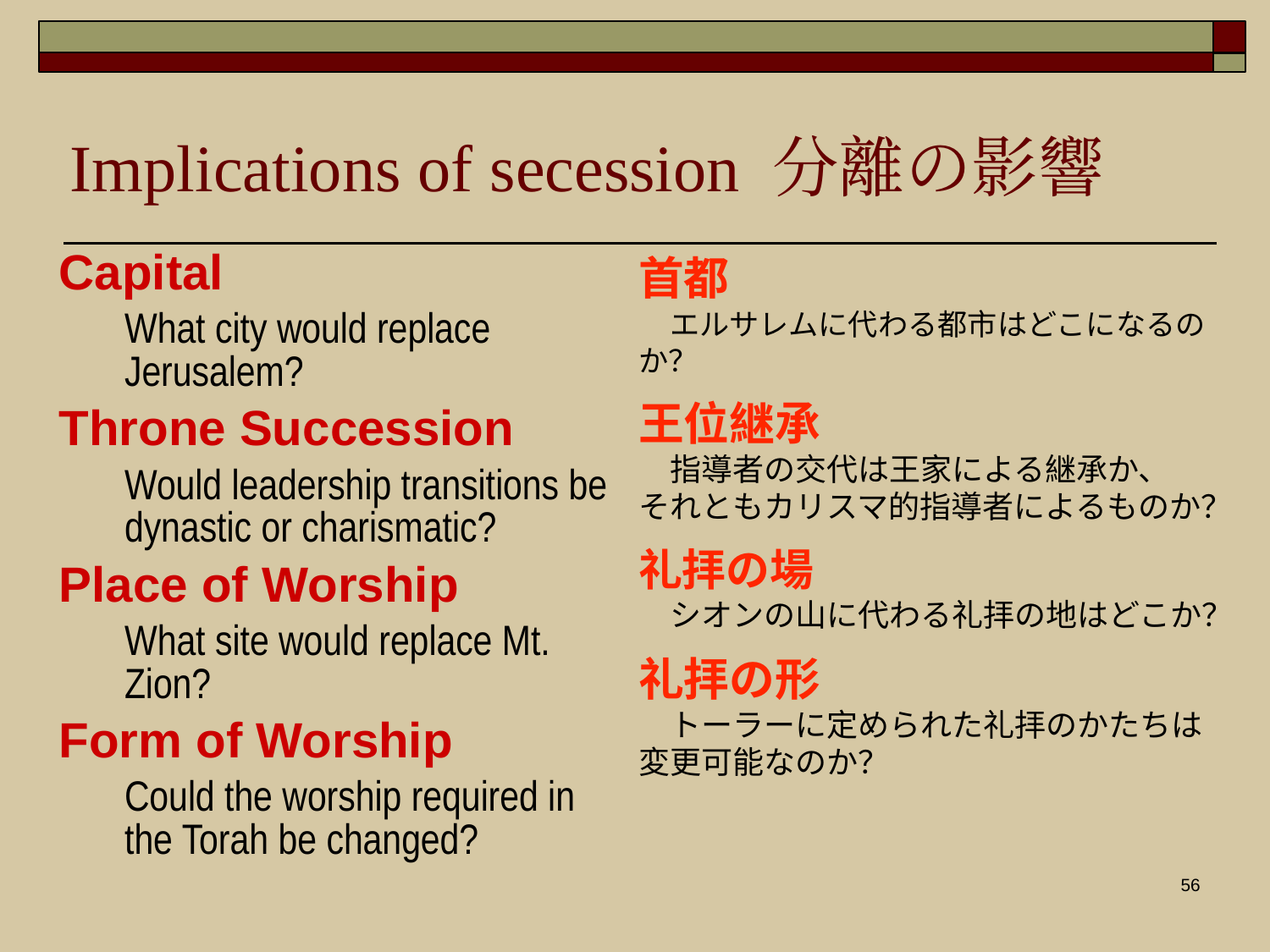

Implications of secession 分離の影響
Capital
	What city would replace Jerusalem?
Throne Succession
	Would leadership transitions be dynastic or charismatic?
Place of Worship
	What site would replace Mt. Zion?
Form of Worship
	Could the worship required in the Torah be changed?
首都
　エルサレムに代わる都市はどこになるの か？
王位継承
　指導者の交代は王家による継承か、            それともカリスマ的指導者によるものか？
礼拝の場
　シオンの山に代わる礼拝の地はどこか？
礼拝の形
　トーラーに定められた礼拝のかたちは        変更可能なのか？
56